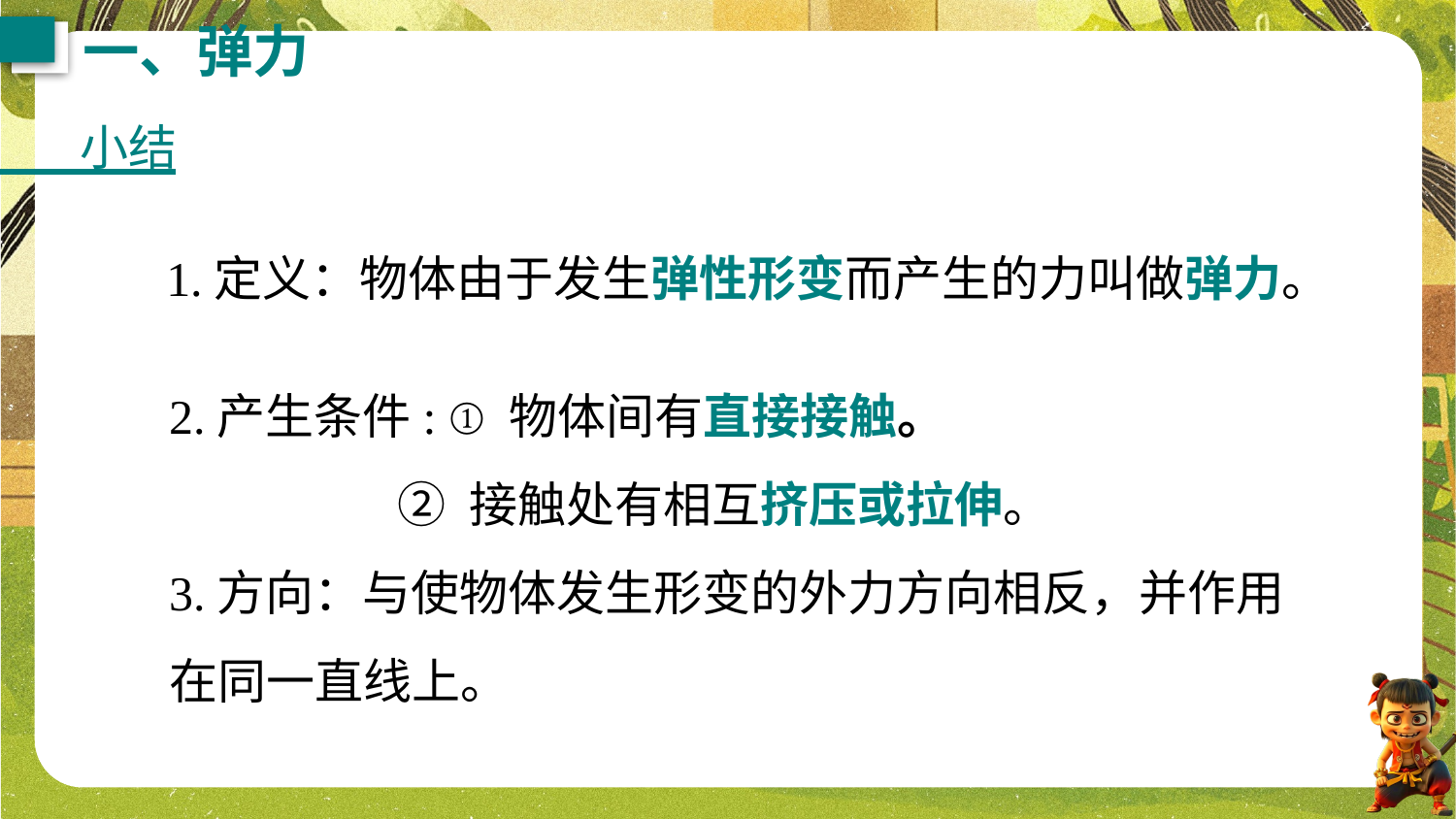

一、弹力

小结
1.定义：物体由于发生弹性形变而产生的力叫做弹力。
2.产生条件: ① 物体间有直接接触。
                     ② 接触处有相互挤压或拉伸。
3.方向：与使物体发生形变的外力方向相反，并作用
在同一直线上。